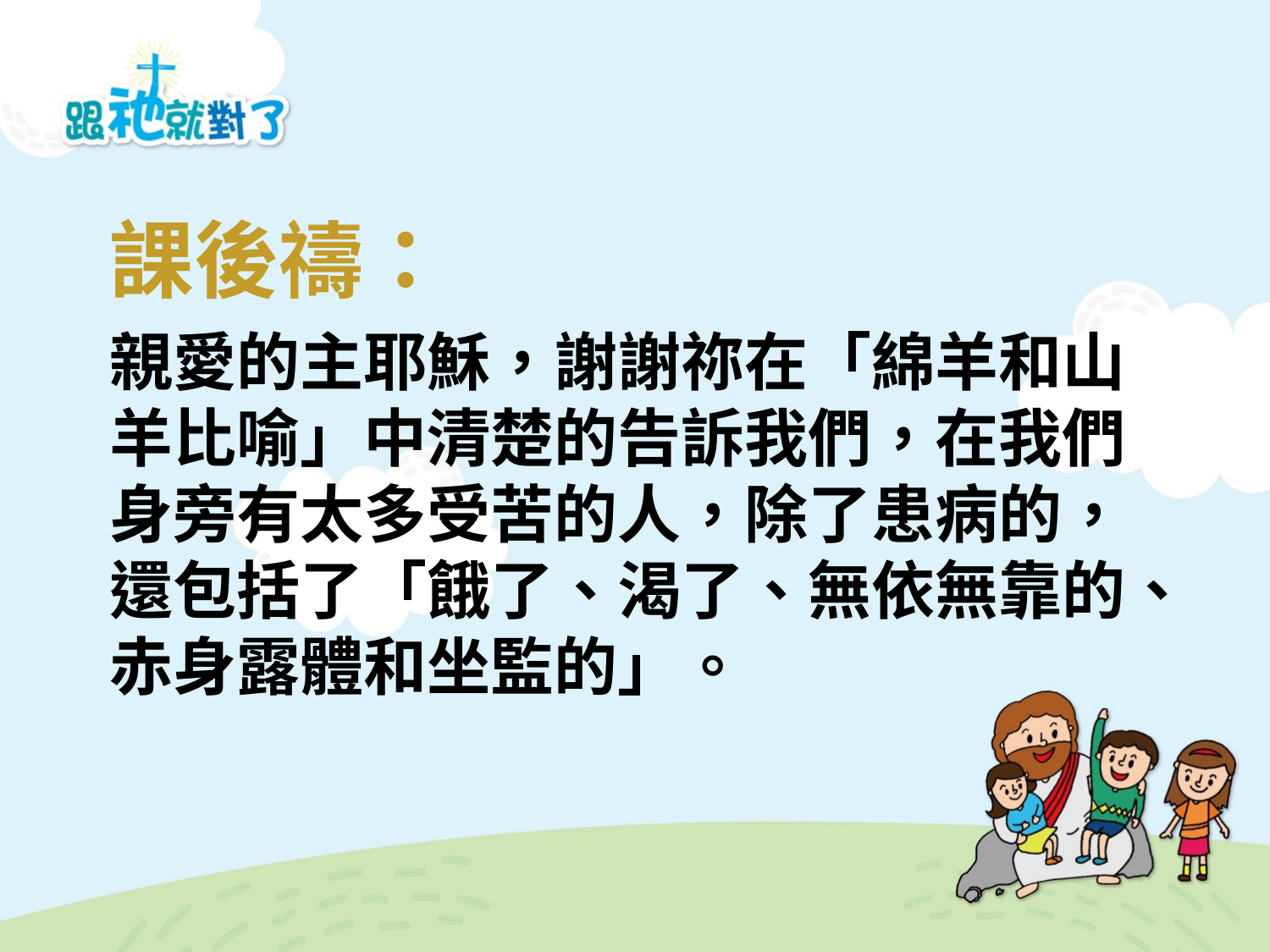

課後禱：
親愛的主耶穌，謝謝祢在「綿羊和山羊比喻」中清楚的告訴我們，在我們身旁有太多受苦的人，除了患病的，還包括了「餓了、渴了、無依無靠的、赤身露體和坐監的」。